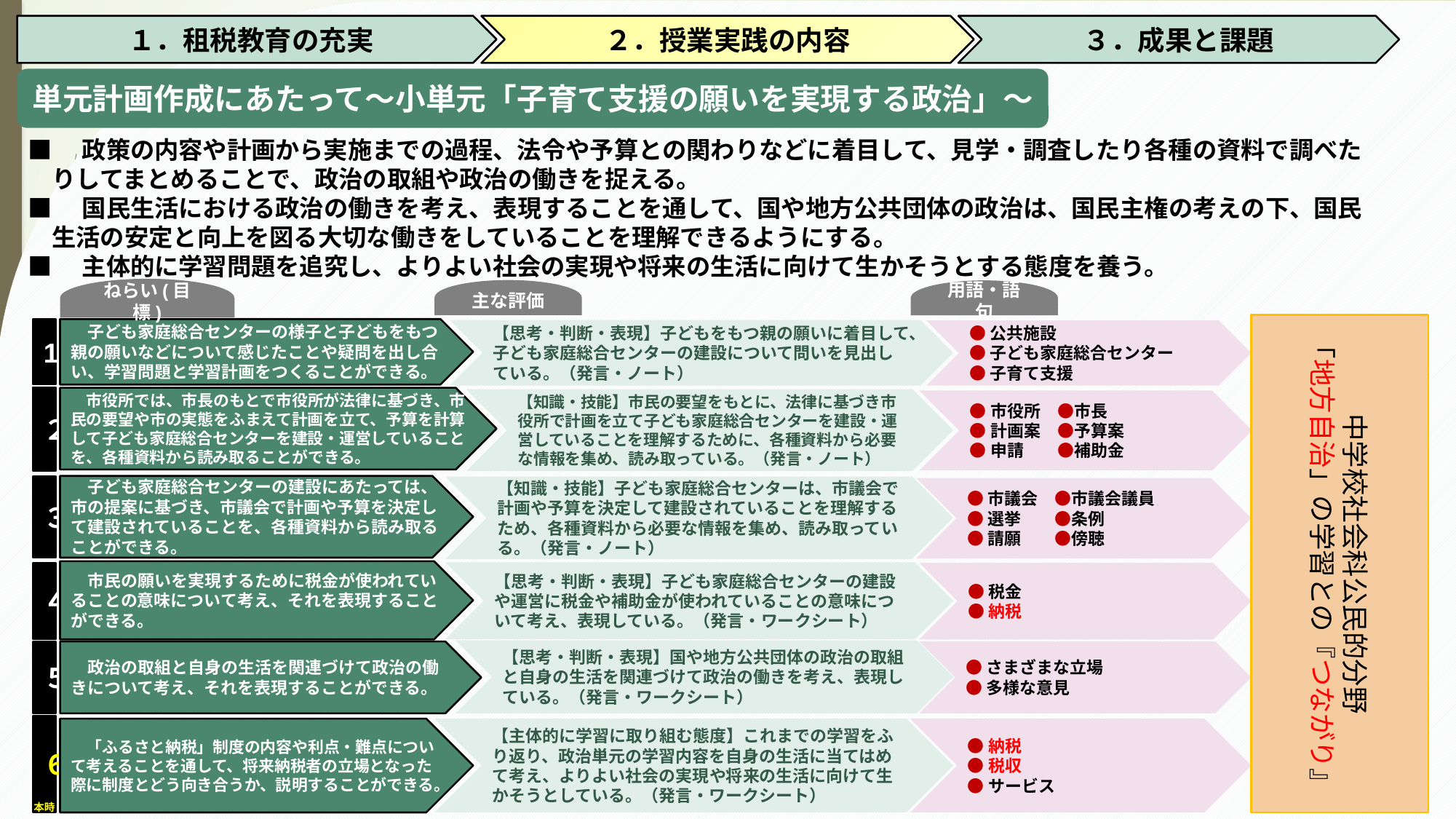

１．租税教育の充実
２．授業実践の内容
３．成果と課題
単元計画作成にあたって～小単元「子育て支援の願いを実現する政治」～
■　政策の内容や計画から実施までの過程、法令や予算との関わりなどに着目して、見学・調査したり各種の資料で調べた
　りしてまとめることで、政治の取組や政治の働きを捉える。
■　国民生活における政治の働きを考え、表現することを通して、国や地方公共団体の政治は、国民主権の考えの下、国民
　生活の安定と向上を図る大切な働きをしていることを理解できるようにする。
■　主体的に学習問題を追究し、よりよい社会の実現や将来の生活に向けて生かそうとする態度を養う。
ねらい(目標)
主な評価
用語・語句

中学校社会科公民的分野
「地方自治」の学習との『つながり』
1
　子ども家庭総合センターの様子と子どもをもつ親の願いなどについて感じたことや疑問を出し合い、学習問題と学習計画をつくることができる。
【思考・判断・表現】子どもをもつ親の願いに着目して、子ども家庭総合センターの建設について問いを見出している。（発言・ノート）
●公共施設
●子ども家庭総合センター
●子育て支援
２
　市役所では、市長のもとで市役所が法律に基づき、市民の要望や市の実態をふまえて計画を立て、予算を計算して子ども家庭総合センターを建設・運営していることを、各種資料から読み取ることができる。
【知識・技能】市民の要望をもとに、法律に基づき市役所で計画を立て子ども家庭総合センターを建設・運営していることを理解するために、各種資料から必要な情報を集め、読み取っている。（発言・ノート）
●市役所　●市長
●計画案　●予算案
●申請　　●補助金
　子ども家庭総合センターの建設にあたっては、市の提案に基づき、市議会で計画や予算を決定して建設されていることを、各種資料から読み取ることができる。
３
【知識・技能】子ども家庭総合センターは、市議会で計画や予算を決定して建設されていることを理解するため、各種資料から必要な情報を集め、読み取っている。（発言・ノート）
●市議会　●市議会議員
●選挙　　●条例
●請願　　●傍聴
　市民の願いを実現するために税金が使われていることの意味について考え、それを表現することができる。
【思考・判断・表現】子ども家庭総合センターの建設や運営に税金や補助金が使われていることの意味について考え、表現している。（発言・ワークシート）
●税金
●納税
４
【思考・判断・表現】国や地方公共団体の政治の取組と自身の生活を関連づけて政治の働きを考え、表現している。（発言・ワークシート）
　政治の取組と自身の生活を関連づけて政治の働きについて考え、それを表現することができる。
●さまざまな立場
●多様な意見
５
６
　「ふるさと納税」制度の内容や利点・難点について考えることを通して、将来納税者の立場となった際に制度とどう向き合うか、説明することができる。
【主体的に学習に取り組む態度】これまでの学習をふり返り、政治単元の学習内容を自身の生活に当てはめて考え、よりよい社会の実現や将来の生活に向けて生かそうとしている。（発言・ワークシート）
●納税
●税収
●サービス
本時